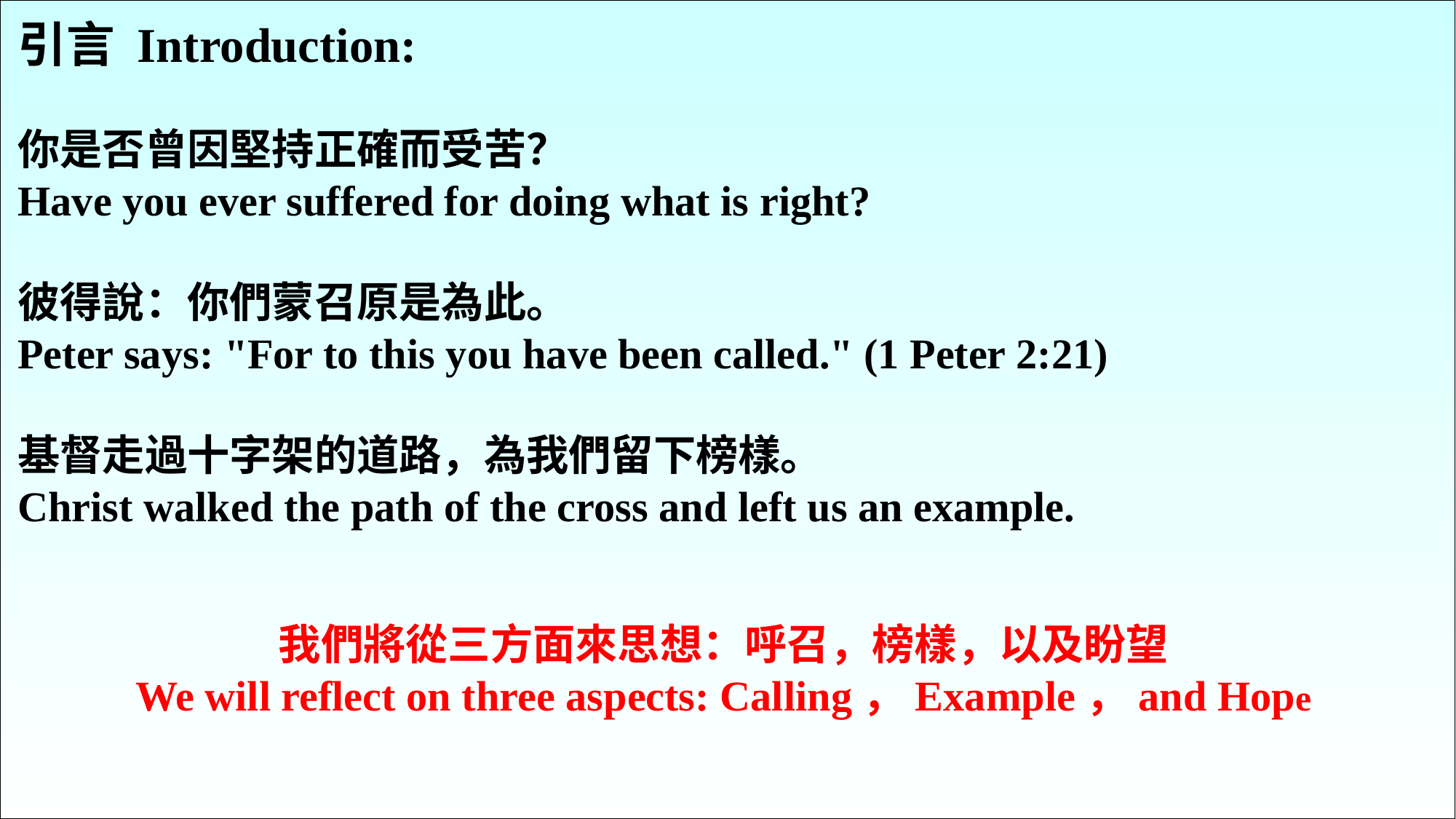

引言 Introduction:

你是否曾因堅持正確而受苦？
Have you ever suffered for doing what is right?

彼得說：你們蒙召原是為此。
Peter says: "For to this you have been called." (1 Peter 2:21)

基督走過十字架的道路，為我們留下榜樣。
Christ walked the path of the cross and left us an example.

我們將從三方面來思想：呼召，榜樣，以及盼望
We will reflect on three aspects: Calling，Example，and Hope